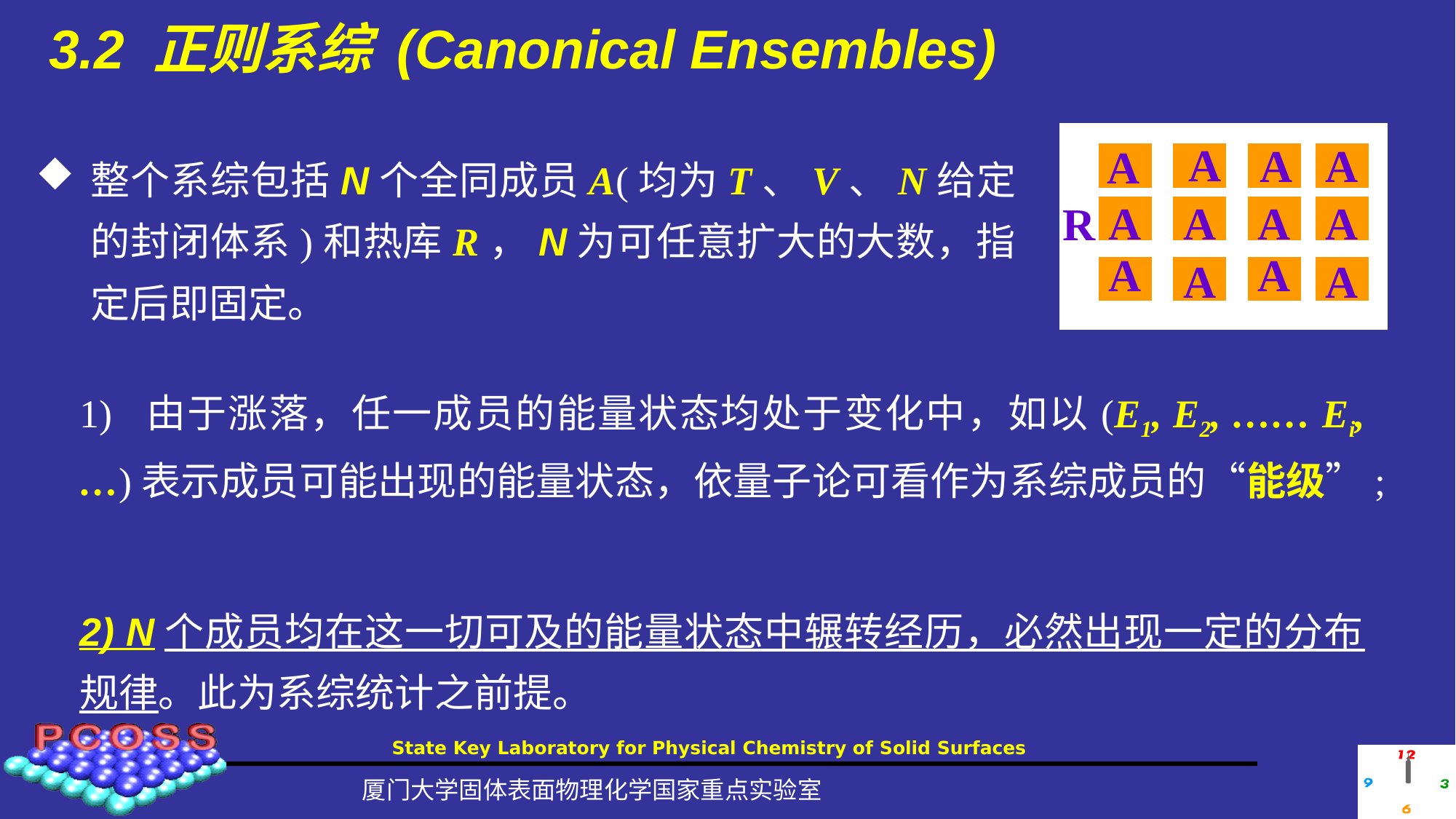

# 3.2 正则系综 (Canonical Ensembles)

A
A
A
A

A
A
A
A
R

A
A
A
A

整个系综包括N个全同成员A(均为T、V、N给定的封闭体系)和热库R，N为可任意扩大的大数，指定后即固定。
1)  由于涨落，任一成员的能量状态均处于变化中，如以(E1, E2, …… Ei, …)表示成员可能出现的能量状态，依量子论可看作为系综成员的“能级”;
2) N个成员均在这一切可及的能量状态中辗转经历，必然出现一定的分布规律。此为系综统计之前提。